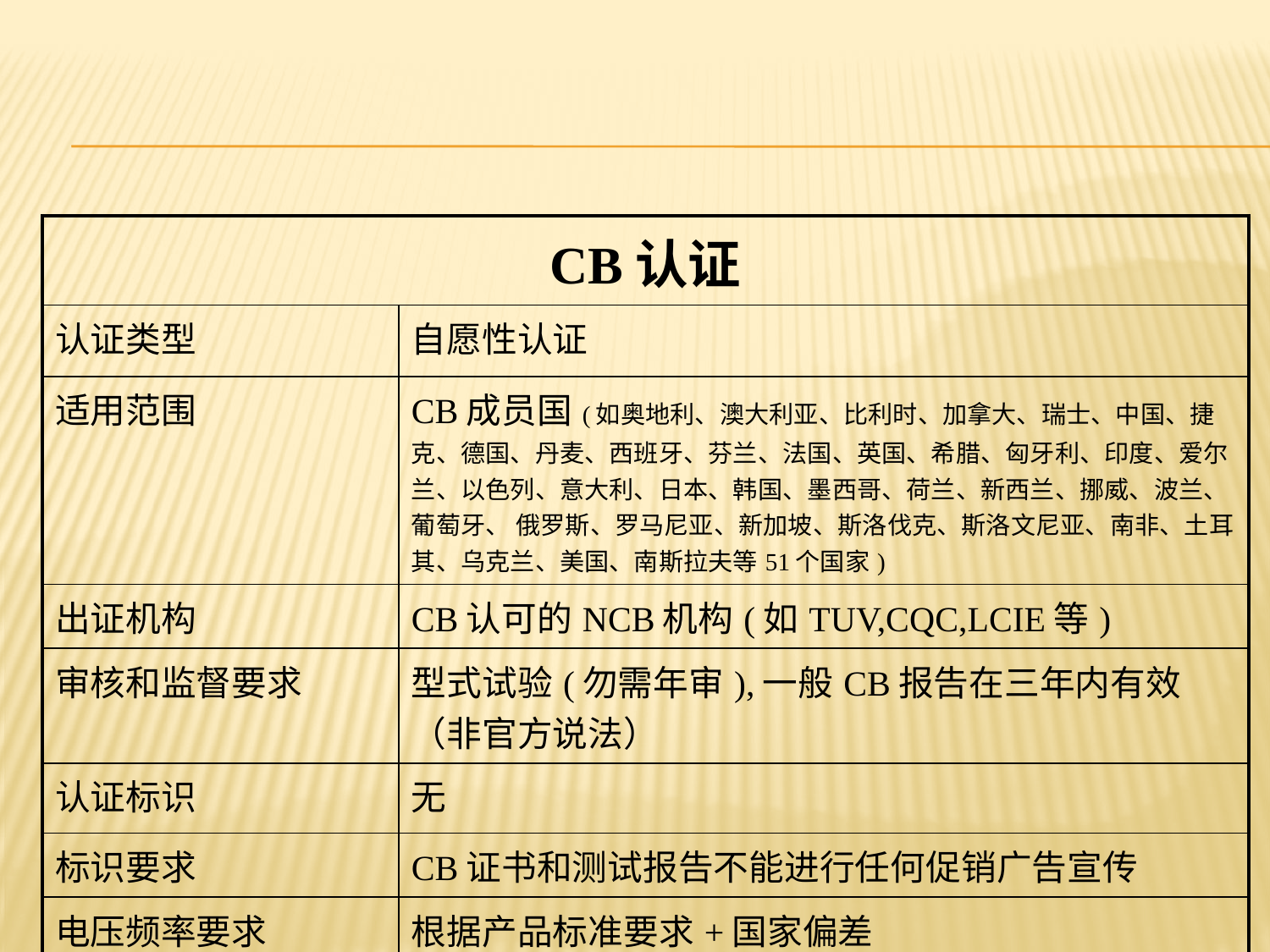

#
| CB认证 |  |
| --- | --- |
| 认证类型 | 自愿性认证 |
| 适用范围 | CB成员国(如奥地利、澳大利亚、比利时、加拿大、瑞士、中国、捷克、德国、丹麦、西班牙、芬兰、法国、英国、希腊、匈牙利、印度、爱尔兰、以色列、意大利、日本、韩国、墨西哥、荷兰、新西兰、挪威、波兰、葡萄牙、 俄罗斯、罗马尼亚、新加坡、斯洛伐克、斯洛文尼亚、南非、土耳其、乌克兰、美国、南斯拉夫等51个国家) |
| 出证机构 | CB认可的NCB机构(如TUV,CQC,LCIE等) |
| 审核和监督要求 | 型式试验(勿需年审),一般CB报告在三年内有效（非官方说法） |
| 认证标识 | 无 |
| 标识要求 | CB证书和测试报告不能进行任何促销广告宣传 |
| 电压频率要求 | 根据产品标准要求+国家偏差 |